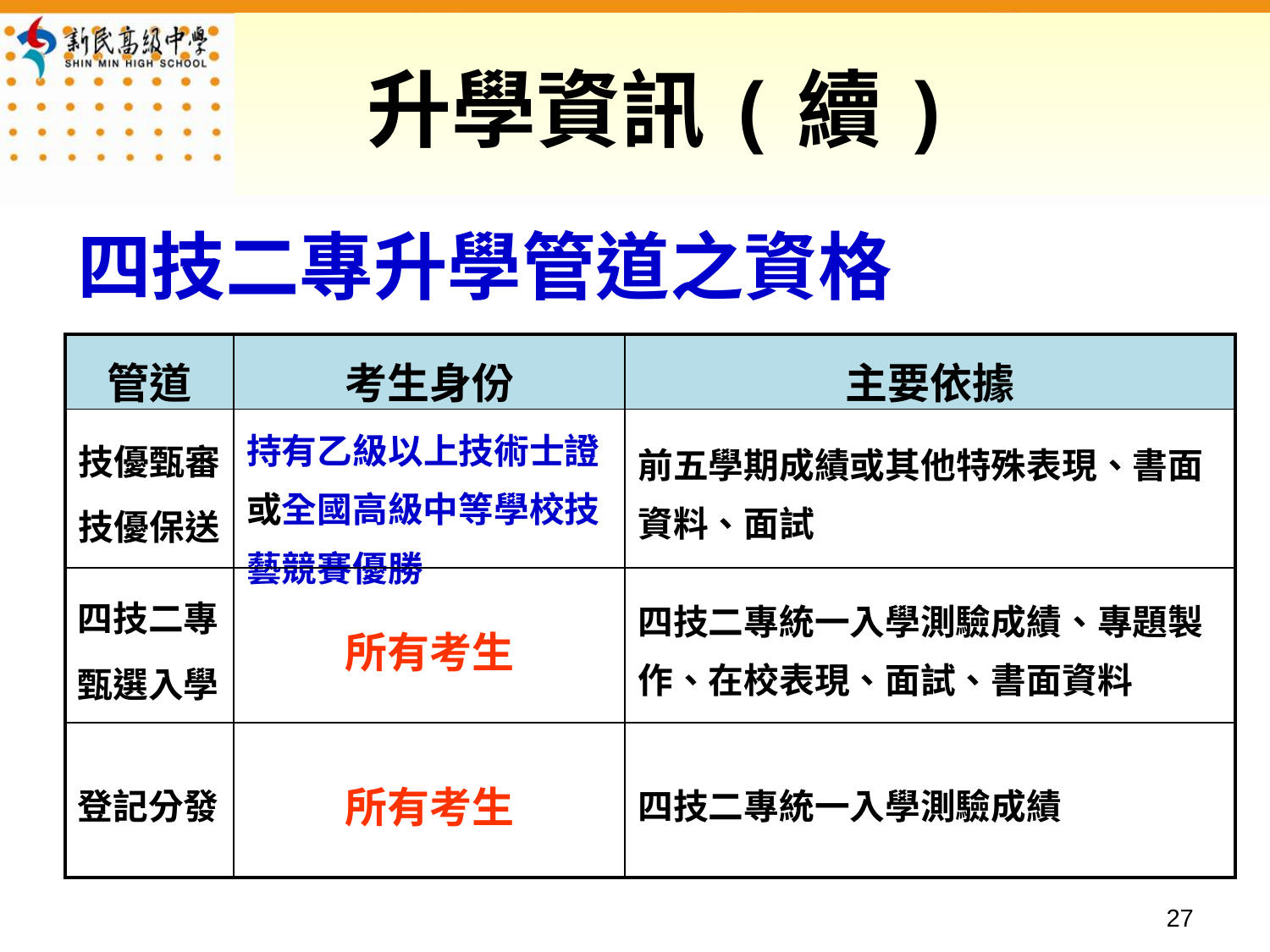

升學資訊(續)
四技二專升學管道之資格
| 管道 | 考生身份 | 主要依據 |
| --- | --- | --- |
| 技優甄審 技優保送 | 持有乙級以上技術士證或全國高級中等學校技藝競賽優勝 | 前五學期成績或其他特殊表現、書面資料、面試 |
| 四技二專 甄選入學 | 所有考生 | 四技二專統一入學測驗成績、專題製作、在校表現、面試、書面資料 |
| 登記分發 | 所有考生 | 四技二專統一入學測驗成績 |
27